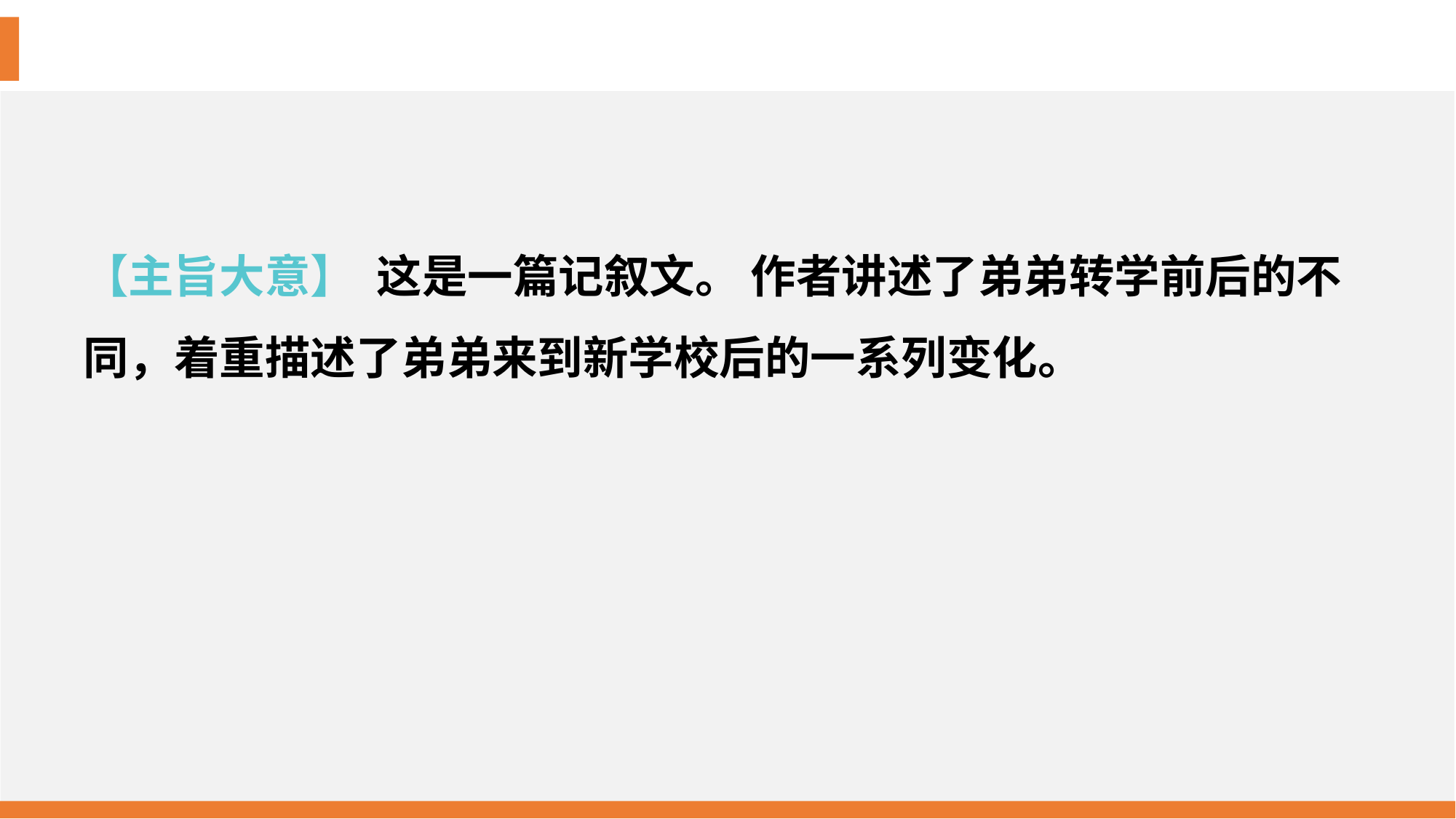

【主旨大意】  这是一篇记叙文。 作者讲述了弟弟转学前后的不同，着重描述了弟弟来到新学校后的一系列变化。